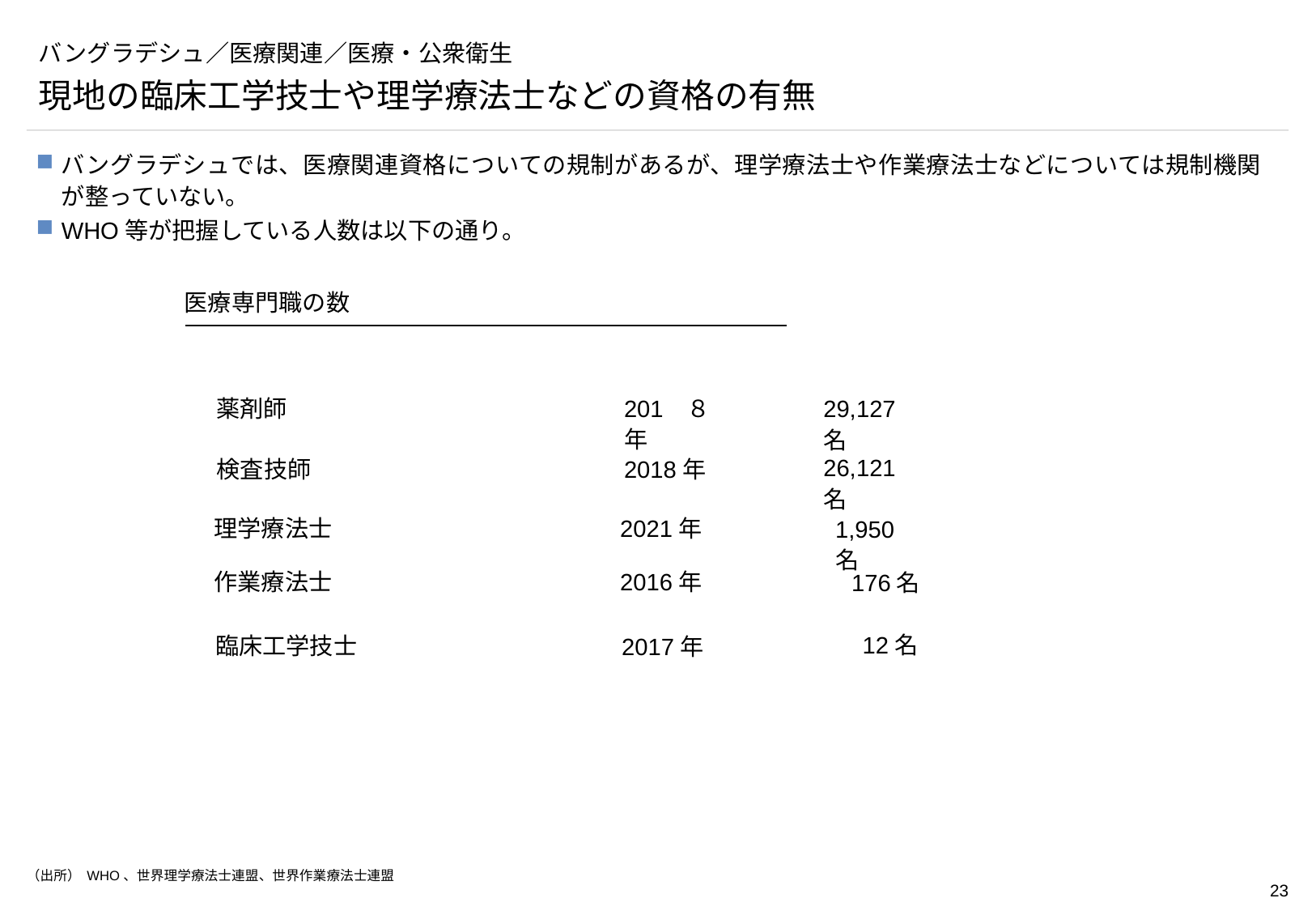

# バングラデシュ／医療関連／医療・公衆衛生
現地の臨床工学技士や理学療法士などの資格の有無
バングラデシュでは、医療関連資格についての規制があるが、理学療法士や作業療法士などについては規制機関が整っていない。
WHO等が把握している人数は以下の通り。
医療専門職の数
薬剤師
201８年
29,127名
26,121名
検査技師
2018年
理学療法士
2021年
1,950名
作業療法士
2016年
176名
12名
臨床工学技士
2017年
（出所） WHO、世界理学療法士連盟、世界作業療法士連盟